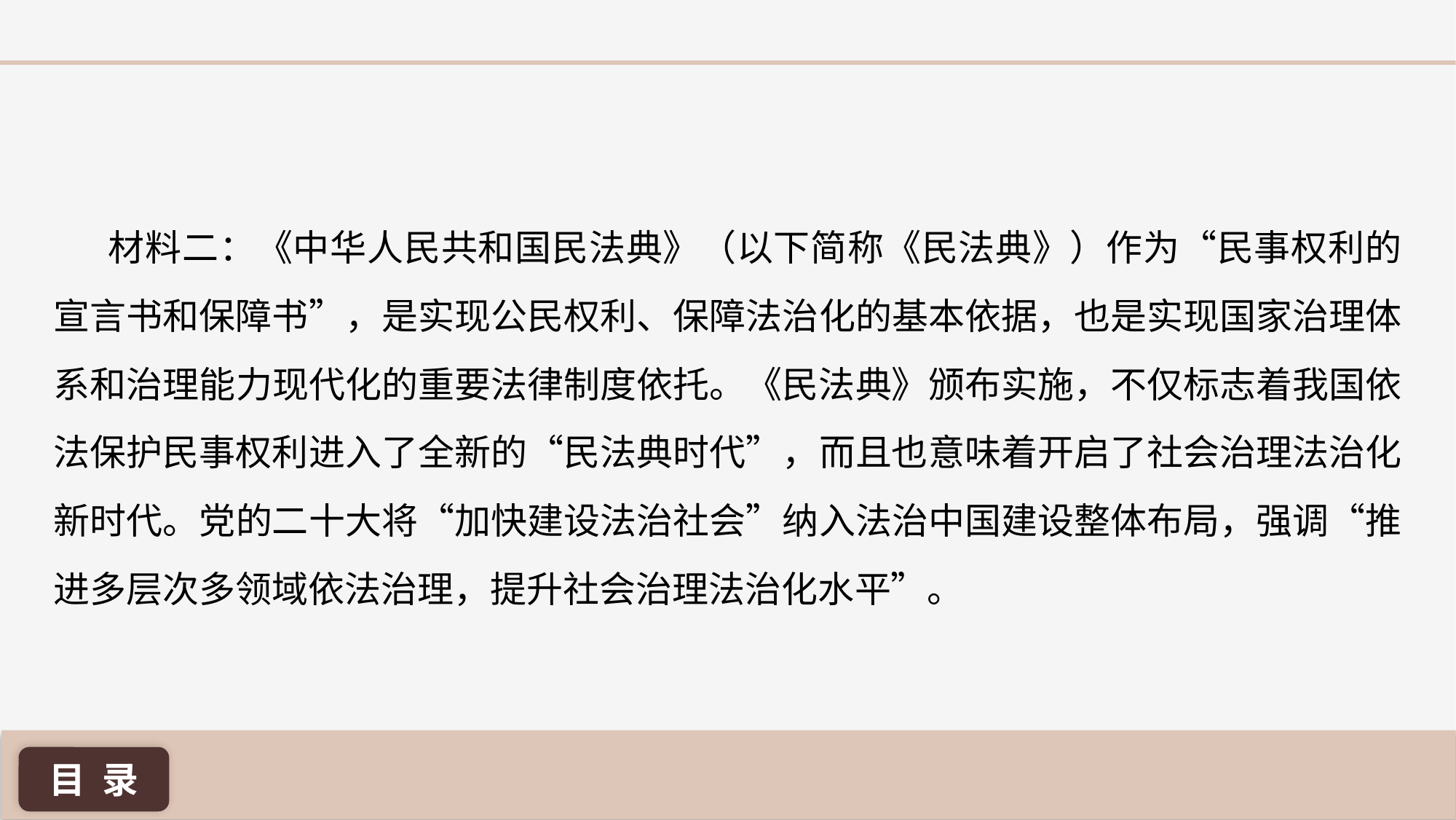

材料二：《中华人民共和国民法典》（以下简称《民法典》）作为“民事权利的宣言书和保障书”，是实现公民权利、保障法治化的基本依据，也是实现国家治理体系和治理能力现代化的重要法律制度依托。《民法典》颁布实施，不仅标志着我国依法保护民事权利进入了全新的“民法典时代”，而且也意味着开启了社会治理法治化新时代。党的二十大将“加快建设法治社会”纳入法治中国建设整体布局，强调“推进多层次多领域依法治理，提升社会治理法治化水平”。